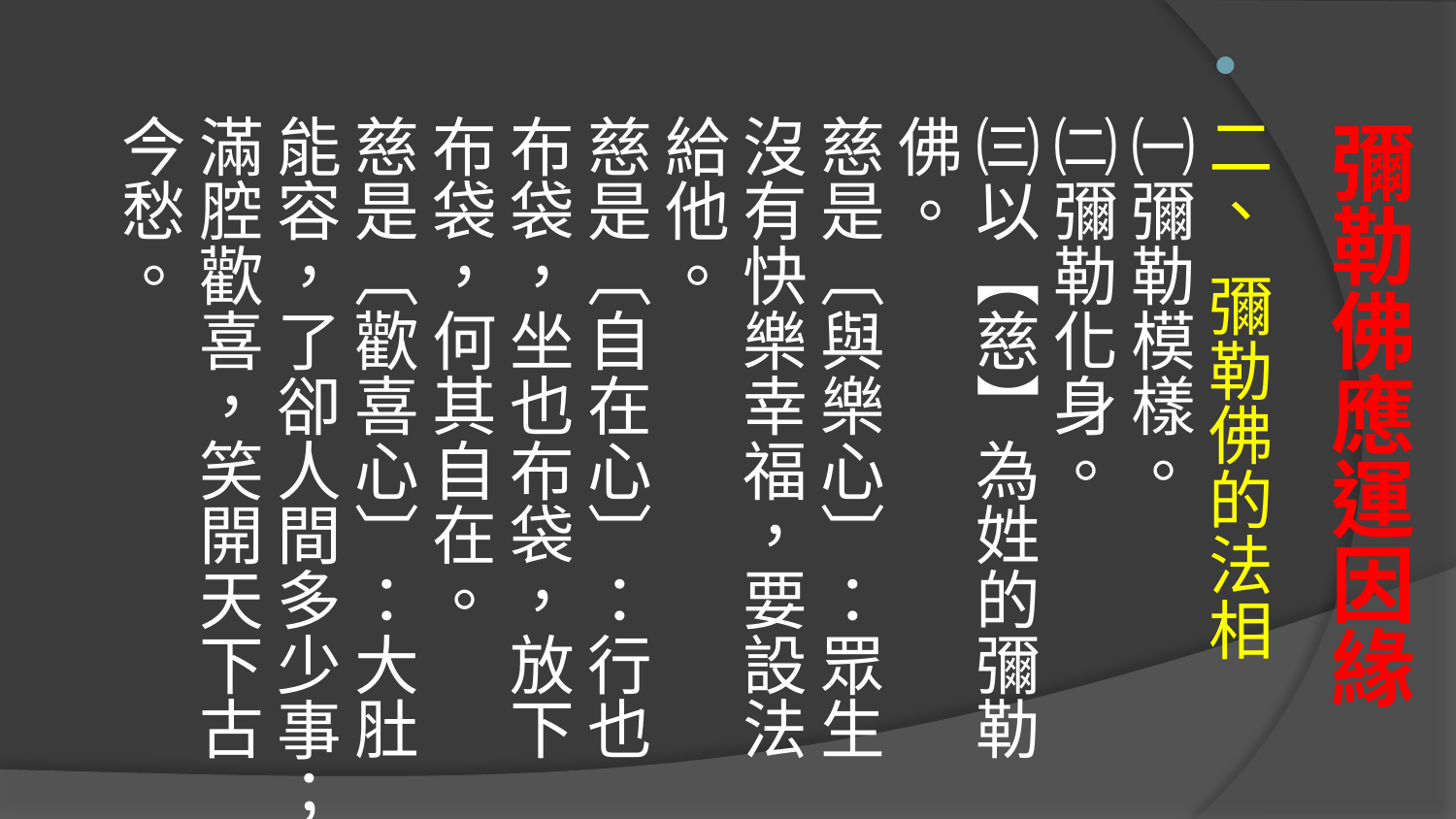

二、  彌勒佛的法相
㈠彌勒模樣。
㈡彌勒化身。
㈢以【慈】為姓的彌勒佛。
慈是〔與樂心〕：眾生沒有快樂幸福，要設法給他。
慈是〔自在心〕：行也布袋，坐也布袋，放下布袋，何其自在。
慈是〔歡喜心〕：大肚能容，了卻人間多少事；滿腔歡喜，笑開天下古今愁。
# 彌勒佛應運因緣